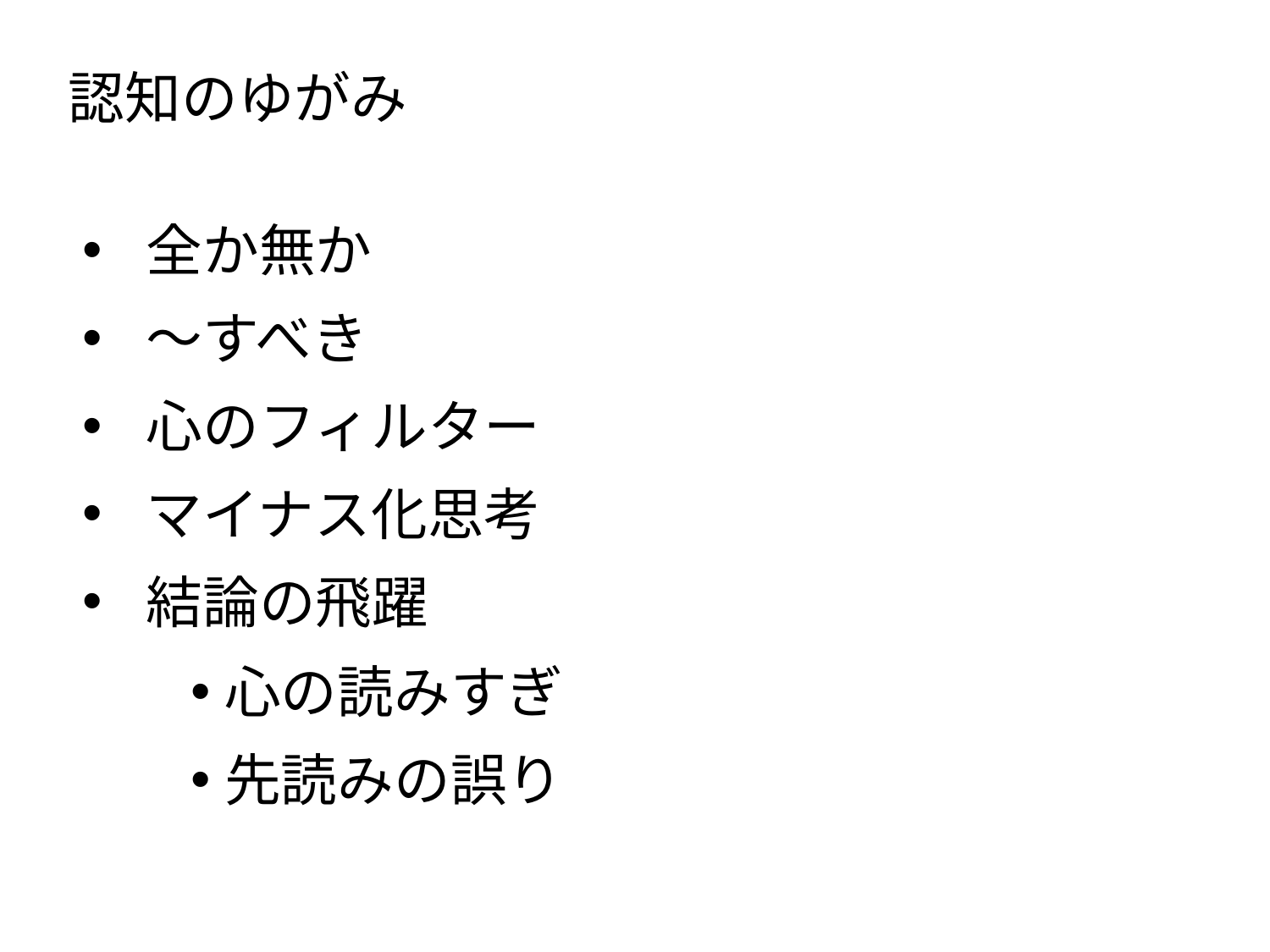

認知のゆがみ
全か無か
〜すべき
心のフィルター
マイナス化思考
結論の飛躍
心の読みすぎ
先読みの誤り